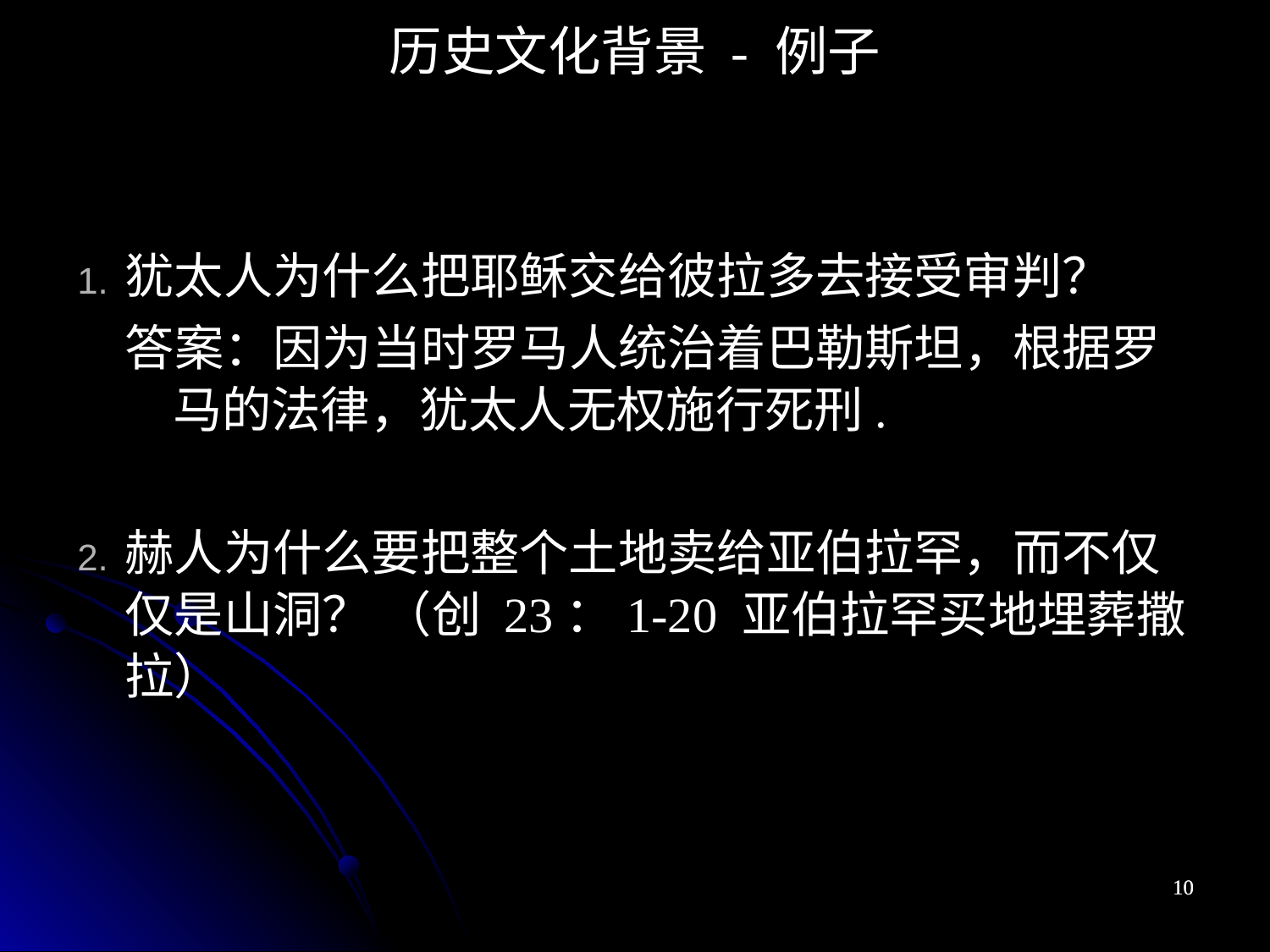

历史文化背景 - 例子
犹太人为什么把耶稣交给彼拉多去接受审判？
答案：因为当时罗马人统治着巴勒斯坦，根据罗马的法律，犹太人无权施行死刑.

赫人为什么要把整个土地卖给亚伯拉罕，而不仅仅是山洞？ （创 23：1-20 亚伯拉罕买地埋葬撒拉）
10
10